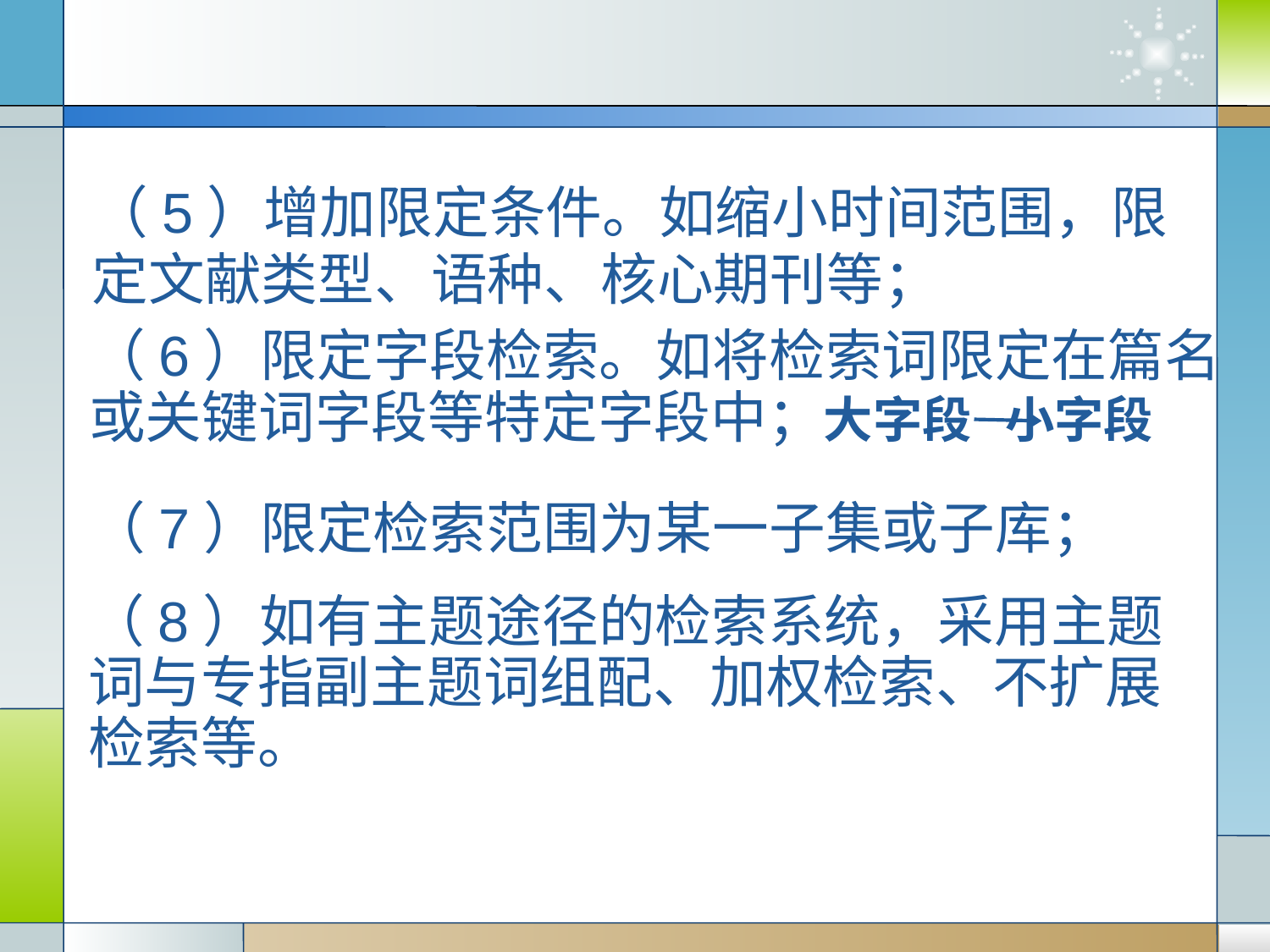

（5）增加限定条件。如缩小时间范围，限定文献类型、语种、核心期刊等；
（6）限定字段检索。如将检索词限定在篇名或关键词字段等特定字段中；大字段   小字段
（7）限定检索范围为某一子集或子库；
（8）如有主题途径的检索系统，采用主题词与专指副主题词组配、加权检索、不扩展检索等。